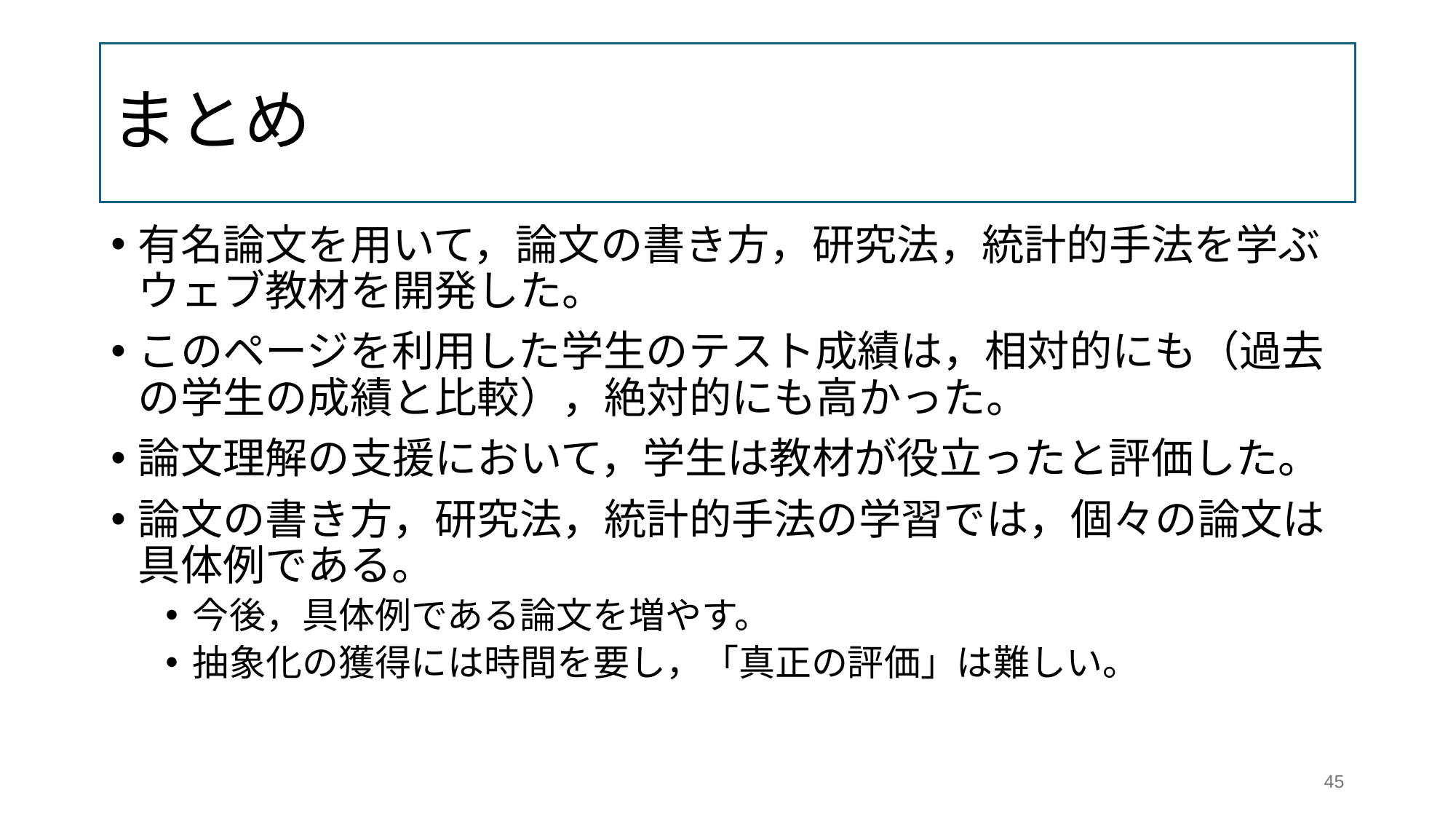

# まとめ
有名論文を用いて，論文の書き方，研究法，統計的手法を学ぶウェブ教材を開発した。
このページを利用した学生のテスト成績は，相対的にも（過去の学生の成績と比較），絶対的にも高かった。
論文理解の支援において，学生は教材が役立ったと評価した。
論文の書き方，研究法，統計的手法の学習では，個々の論文は具体例である。
今後，具体例である論文を増やす。
抽象化の獲得には時間を要し，「真正の評価」は難しい。
45